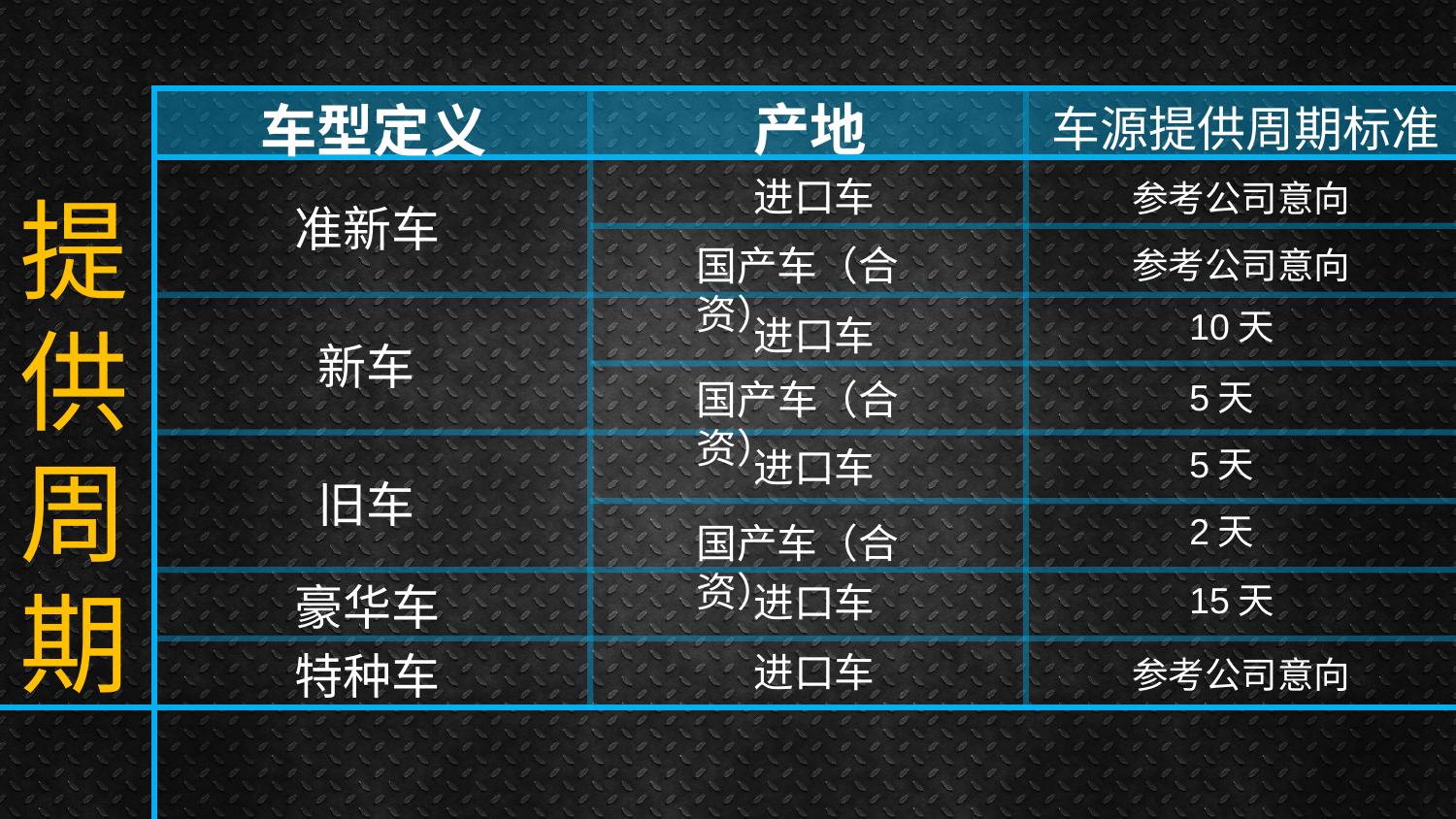

产地
车型定义
车源提供周期标准
进口车
参考公司意向
提供周期
准新车
国产车（合资）
参考公司意向
10天
进口车
新车
5天
国产车（合资）
进口车
5天
旧车
2天
国产车（合资）
豪华车
进口车
15天
特种车
进口车
参考公司意向